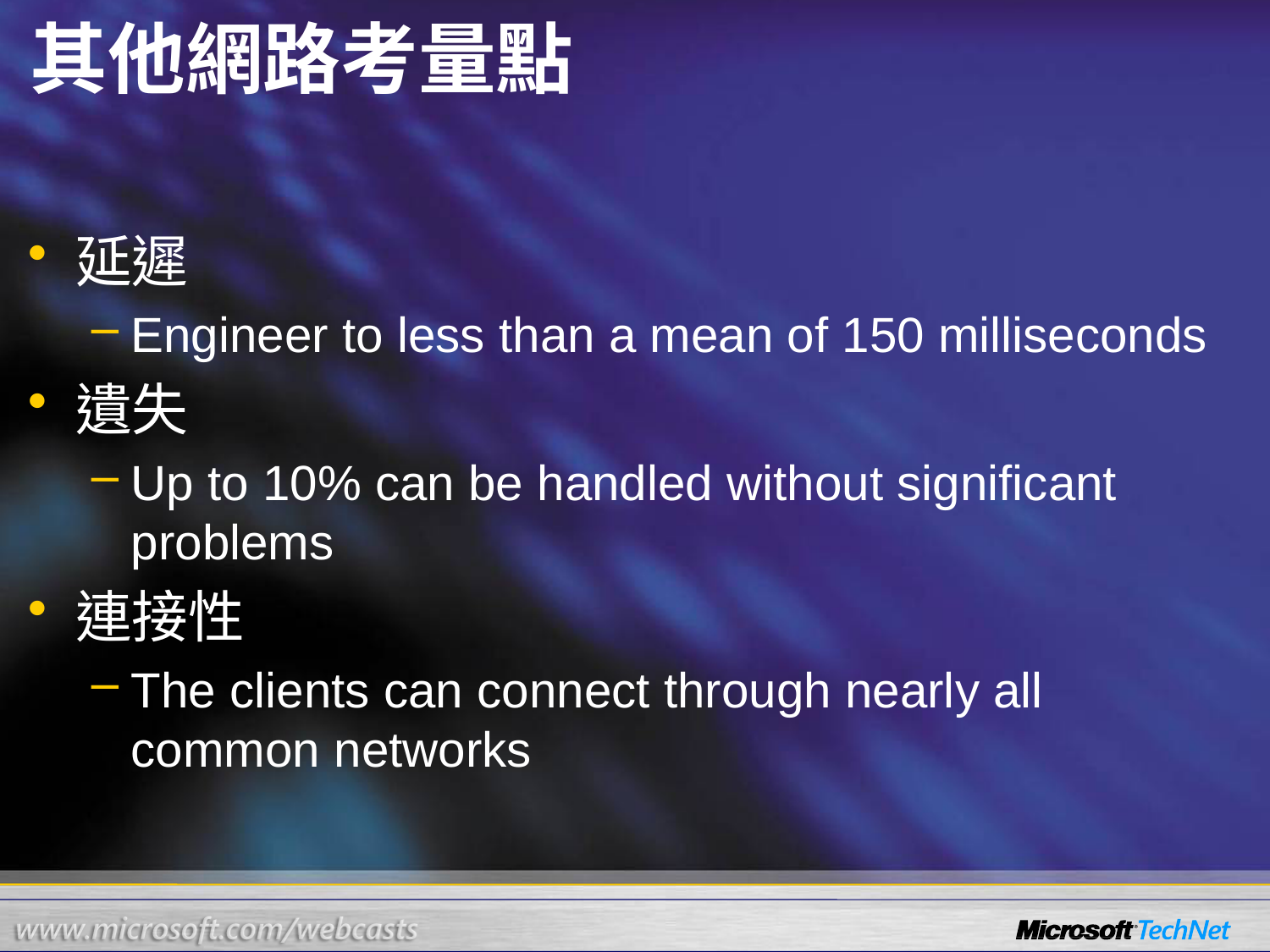

# 其他網路考量點
延遲
Engineer to less than a mean of 150 milliseconds
遺失
Up to 10% can be handled without significant problems
連接性
The clients can connect through nearly all common networks